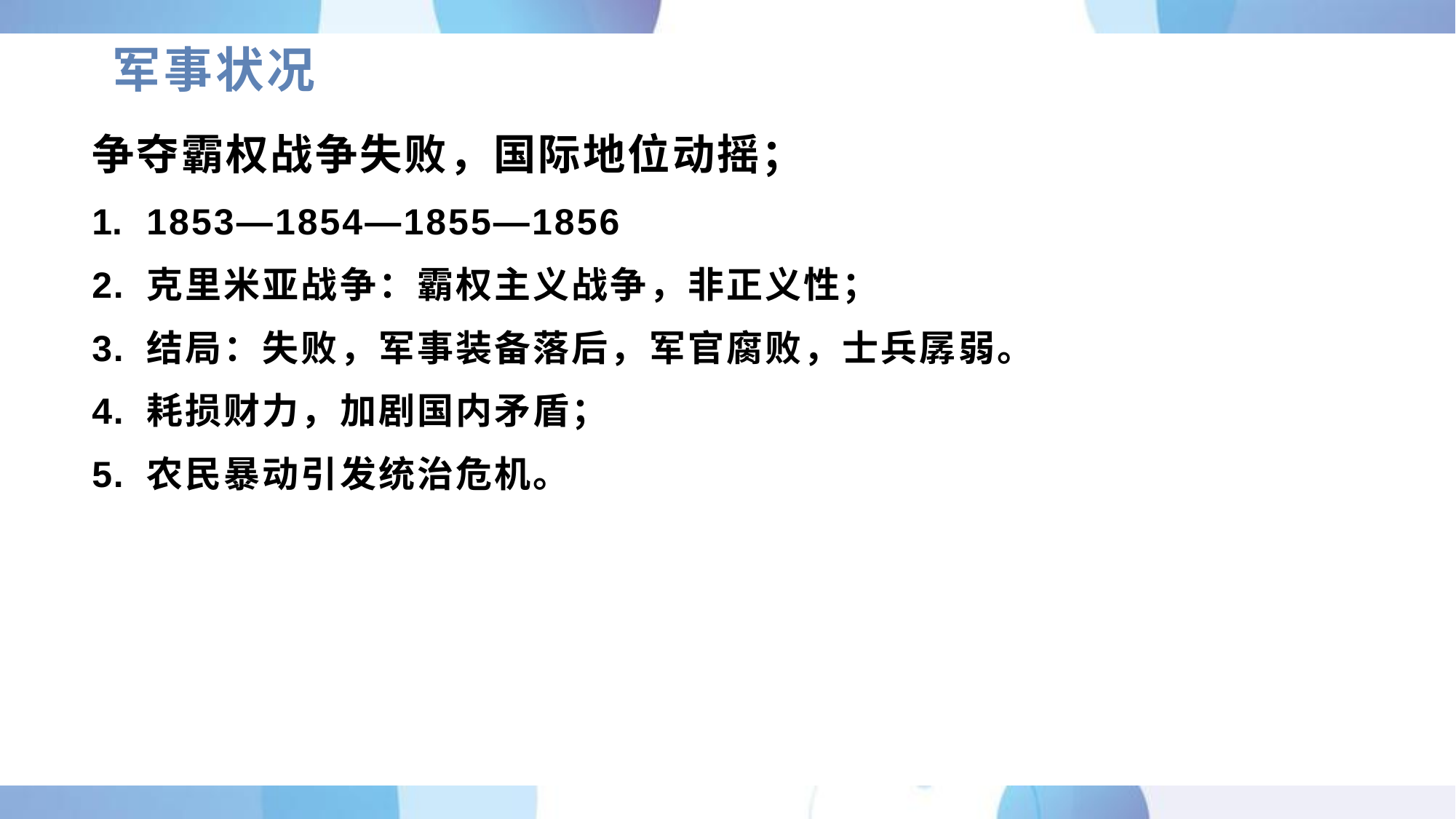

# 军事状况
争夺霸权战争失败，国际地位动摇；
1853—1854—1855—1856
克里米亚战争：霸权主义战争，非正义性；
结局：失败，军事装备落后，军官腐败，士兵孱弱。
耗损财力，加剧国内矛盾；
农民暴动引发统治危机。